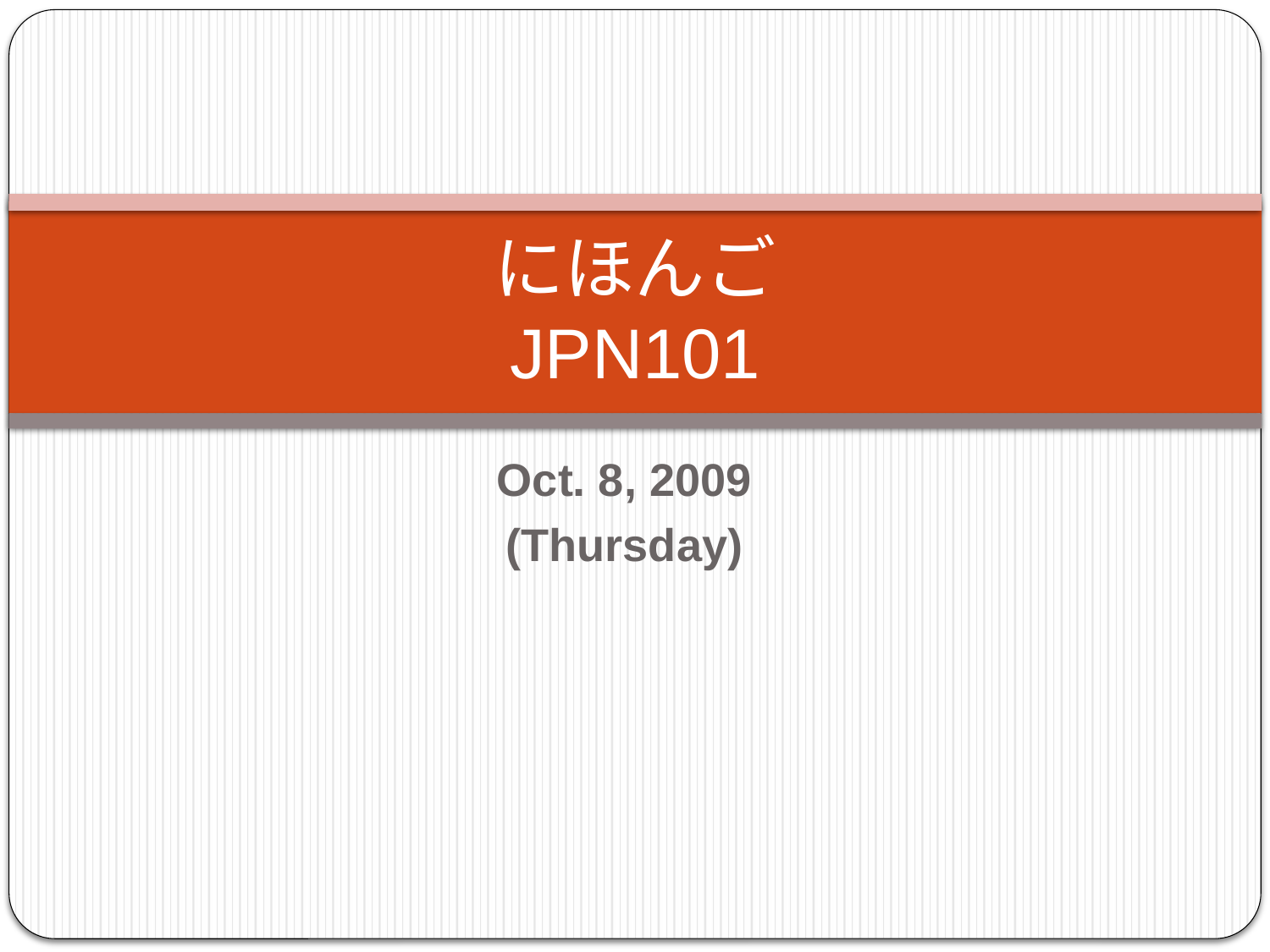

# にほんご JPN101
Oct. 8, 2009
(Thursday)